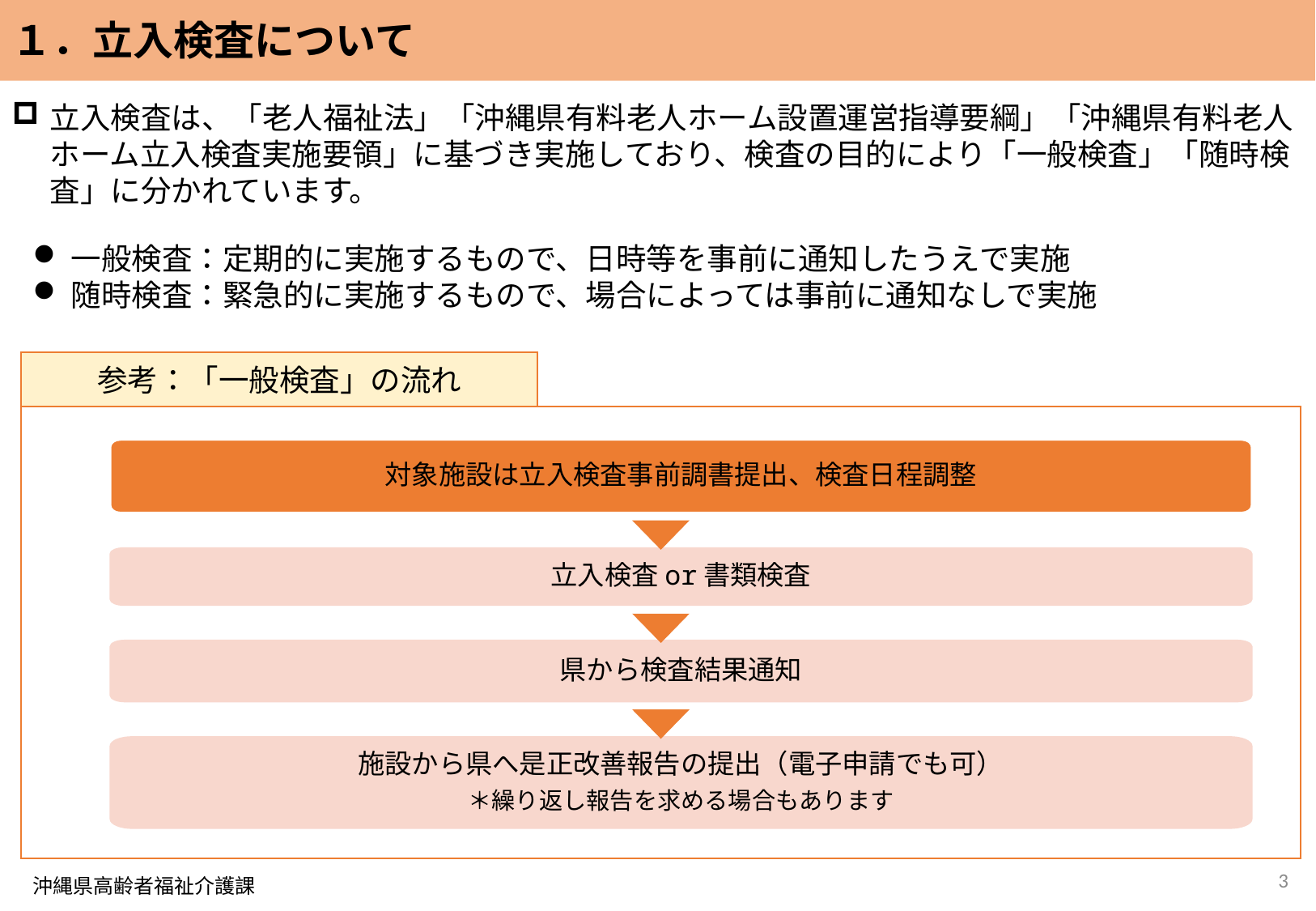

１．立入検査について
立入検査は、「老人福祉法」「沖縄県有料老人ホーム設置運営指導要綱」「沖縄県有料老人ホーム立入検査実施要領」に基づき実施しており、検査の目的により「一般検査」「随時検査」に分かれています。
一般検査：定期的に実施するもので、日時等を事前に通知したうえで実施
随時検査：緊急的に実施するもので、場合によっては事前に通知なしで実施
参考：「一般検査」の流れ

対象施設は立入検査事前調書提出、検査日程調整
立入検査or書類検査
県から検査結果通知
施設から県へ是正改善報告の提出（電子申請でも可）
＊繰り返し報告を求める場合もあります

3
沖縄県高齢者福祉介護課